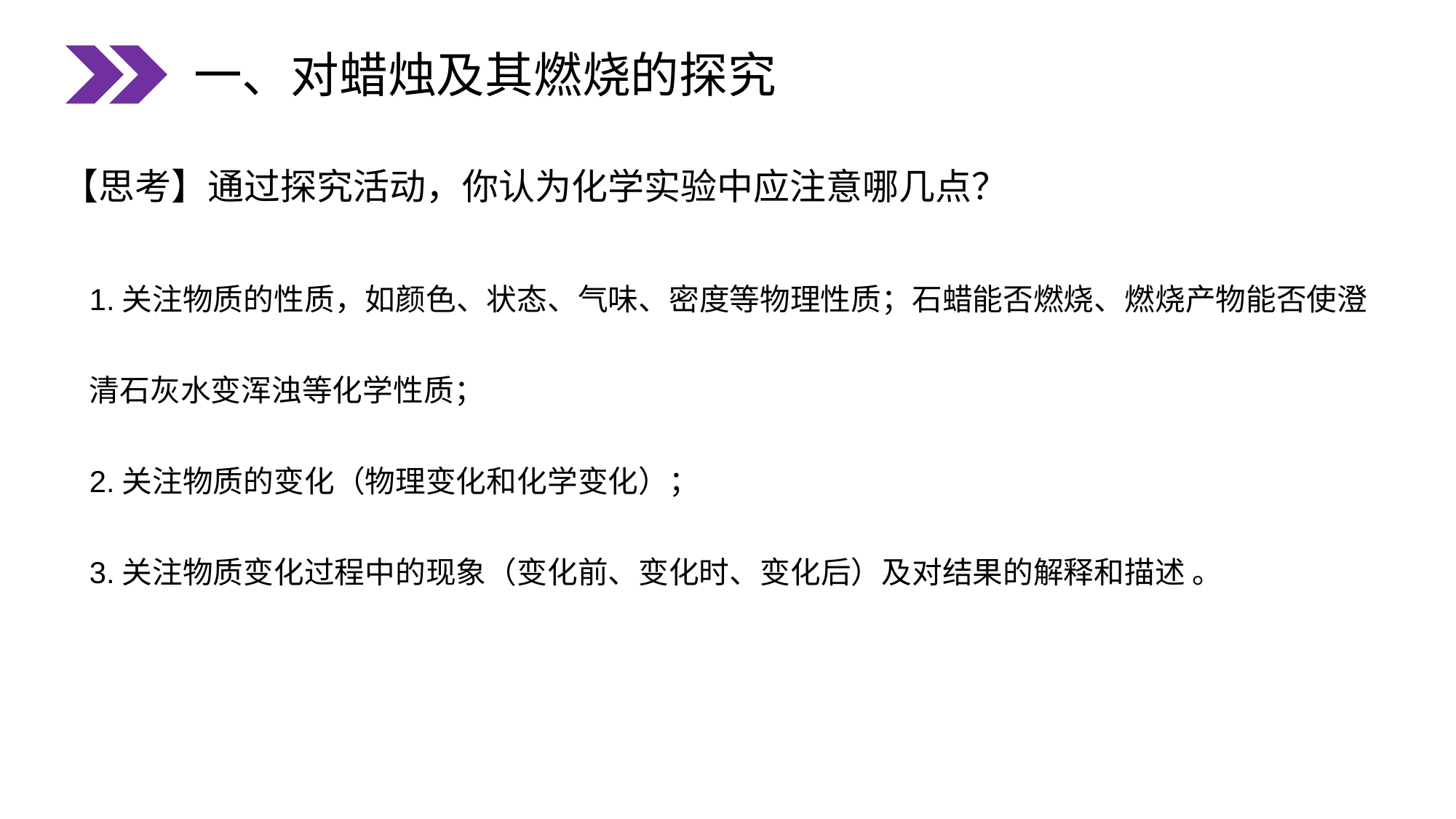

一、对蜡烛及其燃烧的探究
【思考】通过探究活动，你认为化学实验中应注意哪几点？
1.关注物质的性质，如颜色、状态、气味、密度等物理性质；石蜡能否燃烧、燃烧产物能否使澄清石灰水变浑浊等化学性质；
2.关注物质的变化（物理变化和化学变化）；
3.关注物质变化过程中的现象（变化前、变化时、变化后）及对结果的解释和描述 。